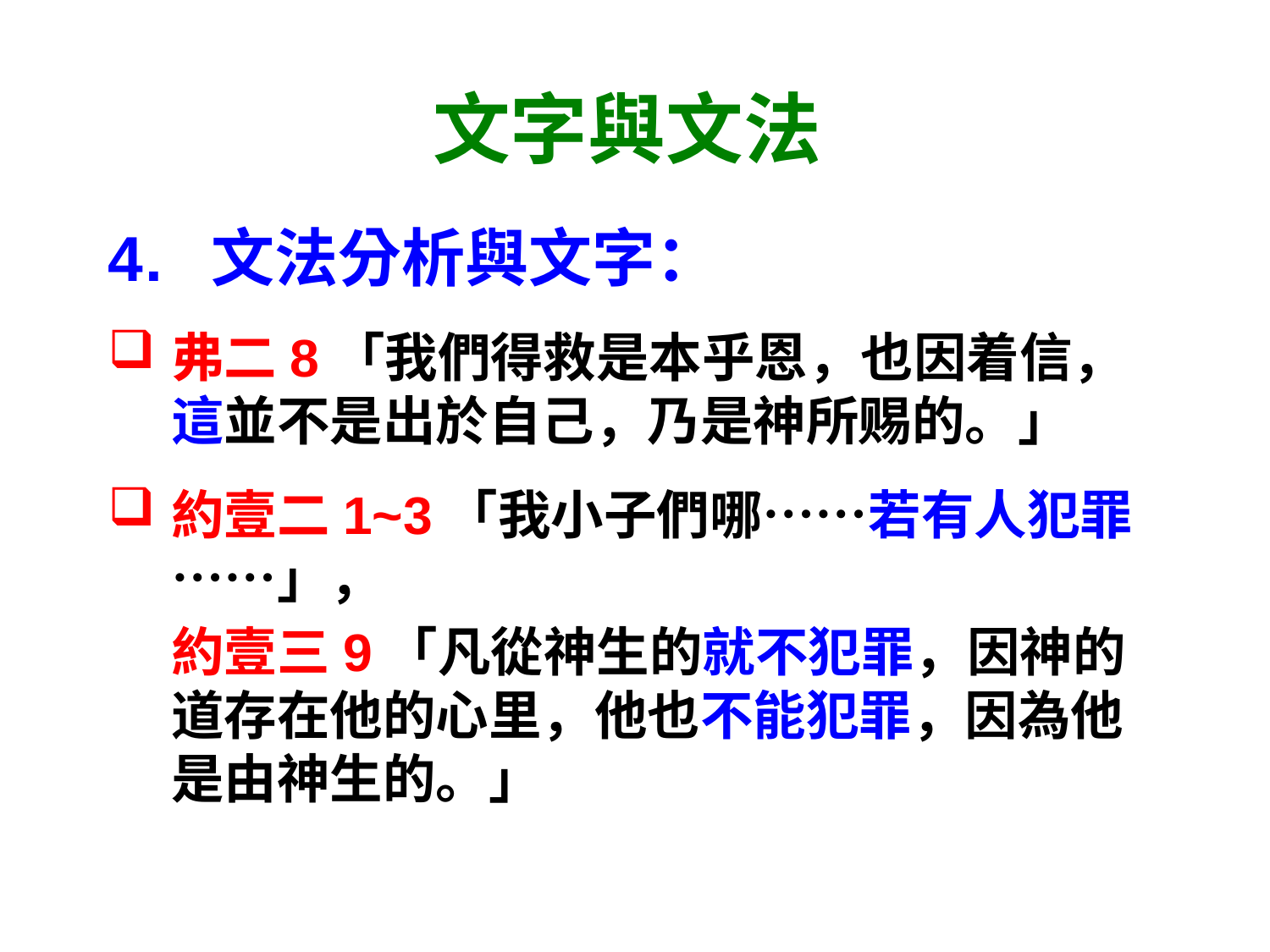

# 文字與文法
文法分析與文字：

弗二8「我們得救是本乎恩，也因着信，這並不是出於自己，乃是神所赐的。」

約壹二1~3「我小子們哪……若有人犯罪……」，
約壹三9「凡從神生的就不犯罪，因神的道存在他的心里，他也不能犯罪，因為他是由神生的。」